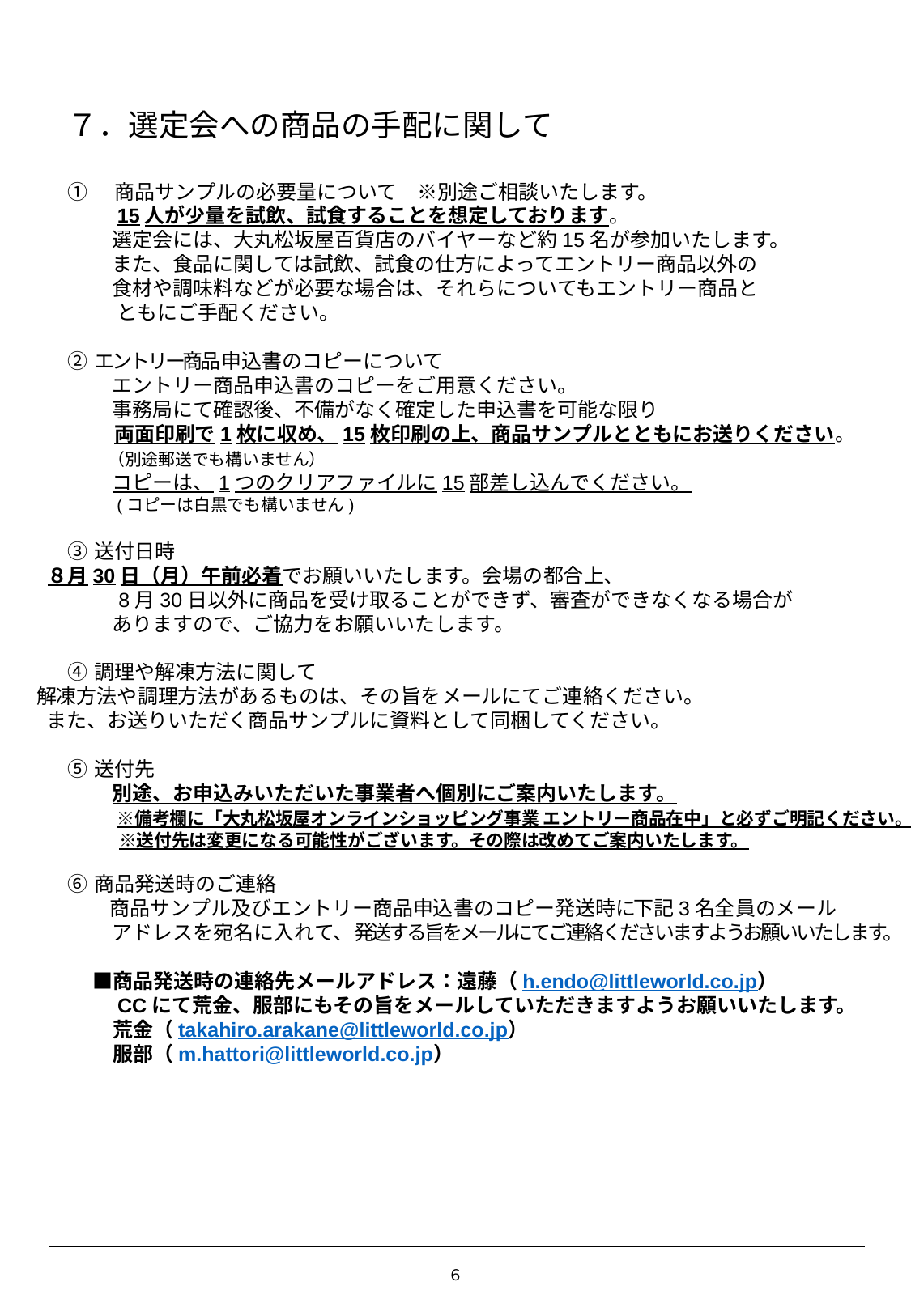

７．選定会への商品の手配に関して

①　 商品サンプルの必要量について　※別途ご相談いたします。
　　 15人が少量を試飲、試食することを想定しております。
　　 選定会には、大丸松坂屋百貨店のバイヤーなど約15名が参加いたします。
　　 また、食品に関しては試飲、試食の仕方によってエントリー商品以外の
　 　食材や調味料などが必要な場合は、それらについてもエントリー商品と
 　　ともにご手配ください。

②     エントリー商品申込書のコピーについて
　　 エントリー商品申込書のコピーをご用意ください。
　　 事務局にて確認後、不備がなく確定した申込書を可能な限り
         両面印刷で1枚に収め、15枚印刷の上、商品サンプルとともにお送りください。
　　（別途郵送でも構いません）
         コピーは、1つのクリアファイルに15部差し込んでください。
　              (コピーは白黒でも構いません)

③     送付日時
　                                                                                  ８月30日（月）午前必着でお願いいたします。会場の都合上、
         8月30日以外に商品を受け取ることができず、審査ができなくなる場合が
         ありますので、ご協力をお願いいたします。

④     調理や解凍方法に関して
　                                                                                                    解凍方法や調理方法があるものは、その旨をメールにてご連絡ください。
                                                                                            また、お送りいただく商品サンプルに資料として同梱してください。

⑤     送付先
　　 別途、お申込みいただいた事業者へ個別にご案内いたします。
   　           ※備考欄に「大丸松坂屋オンラインショッピング事業 エントリー商品在中」と必ずご明記ください。
　　    ※送付先は変更になる可能性がございます。その際は改めてご案内いたします。

⑥     商品発送時のご連絡
　     商品サンプル及びエントリー商品申込書のコピー発送時に    下記3名全員のメール
　　 アドレスを宛名に入れて、発送する旨をメールにてご連絡くださいますようお願いいたします。

　             ■商品発送時の連絡先メールアドレス：遠藤（h.endo@littleworld.co.jp）
　　 CCにて荒金、服部にもその旨をメールしていただきますようお願いいたします。
　　 荒金（takahiro.arakane@littleworld.co.jp）
　　 服部（m.hattori@littleworld.co.jp）

６